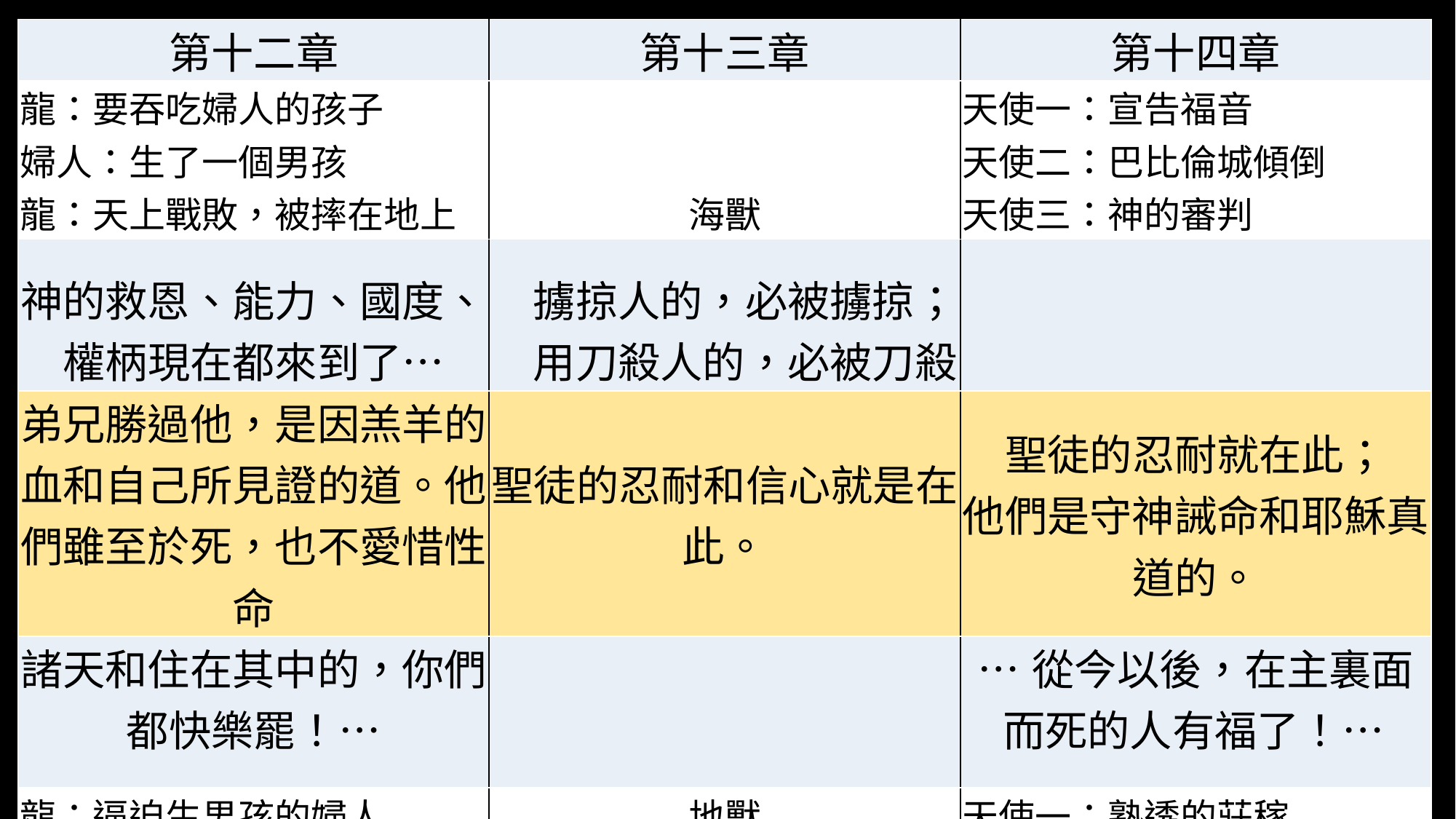

| 第十二章 | 第十三章 | 第十四章 |
| --- | --- | --- |
| 龍：要吞吃婦人的孩子 婦人：生了一個男孩 龍：天上戰敗，被摔在地上 | 海獸 | 天使一：宣告福音 天使二：巴比倫城傾倒 天使三：神的審判 |
| 神的救恩、能力、國度、權柄現在都來到了… | 擄掠人的，必被擄掠； 用刀殺人的，必被刀殺。 |  |
| 弟兄勝過他，是因羔羊的血和自己所見證的道。他們雖至於死，也不愛惜性命 | 聖徒的忍耐和信心就是在此。 | 聖徒的忍耐就在此； 他們是守神誡命和耶穌真道的。 |
| 諸天和住在其中的，你們都快樂罷！… |  | …從今以後，在主裏面而死的人有福了！… |
| 龍：逼迫生男孩的婦人 婦人：婦人飛到曠野 龍：與其餘的兒女爭戰 | 地獸 | 天使一：熟透的莊稼 天使二：熟透的葡萄 |
#